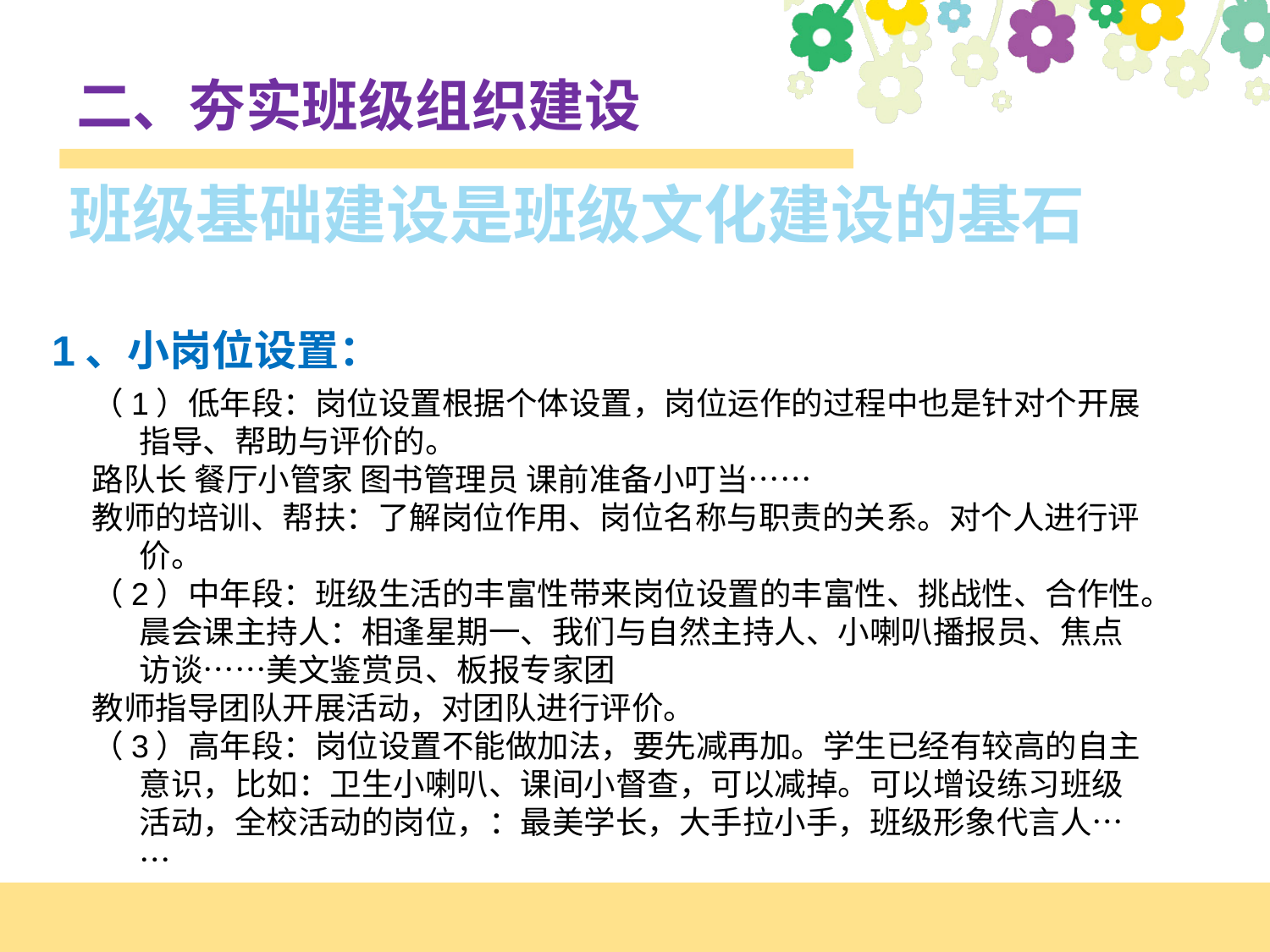

# 二、夯实班级组织建设
班级基础建设是班级文化建设的基石
1、小岗位设置：
（1）低年段：岗位设置根据个体设置，岗位运作的过程中也是针对个开展指导、帮助与评价的。
路队长 餐厅小管家 图书管理员 课前准备小叮当……
教师的培训、帮扶：了解岗位作用、岗位名称与职责的关系。对个人进行评价。
（2）中年段：班级生活的丰富性带来岗位设置的丰富性、挑战性、合作性。晨会课主持人：相逢星期一、我们与自然主持人、小喇叭播报员、焦点访谈……美文鉴赏员、板报专家团
教师指导团队开展活动，对团队进行评价。
（3）高年段：岗位设置不能做加法，要先减再加。学生已经有较高的自主意识，比如：卫生小喇叭、课间小督查，可以减掉。可以增设练习班级活动，全校活动的岗位，：最美学长，大手拉小手，班级形象代言人……